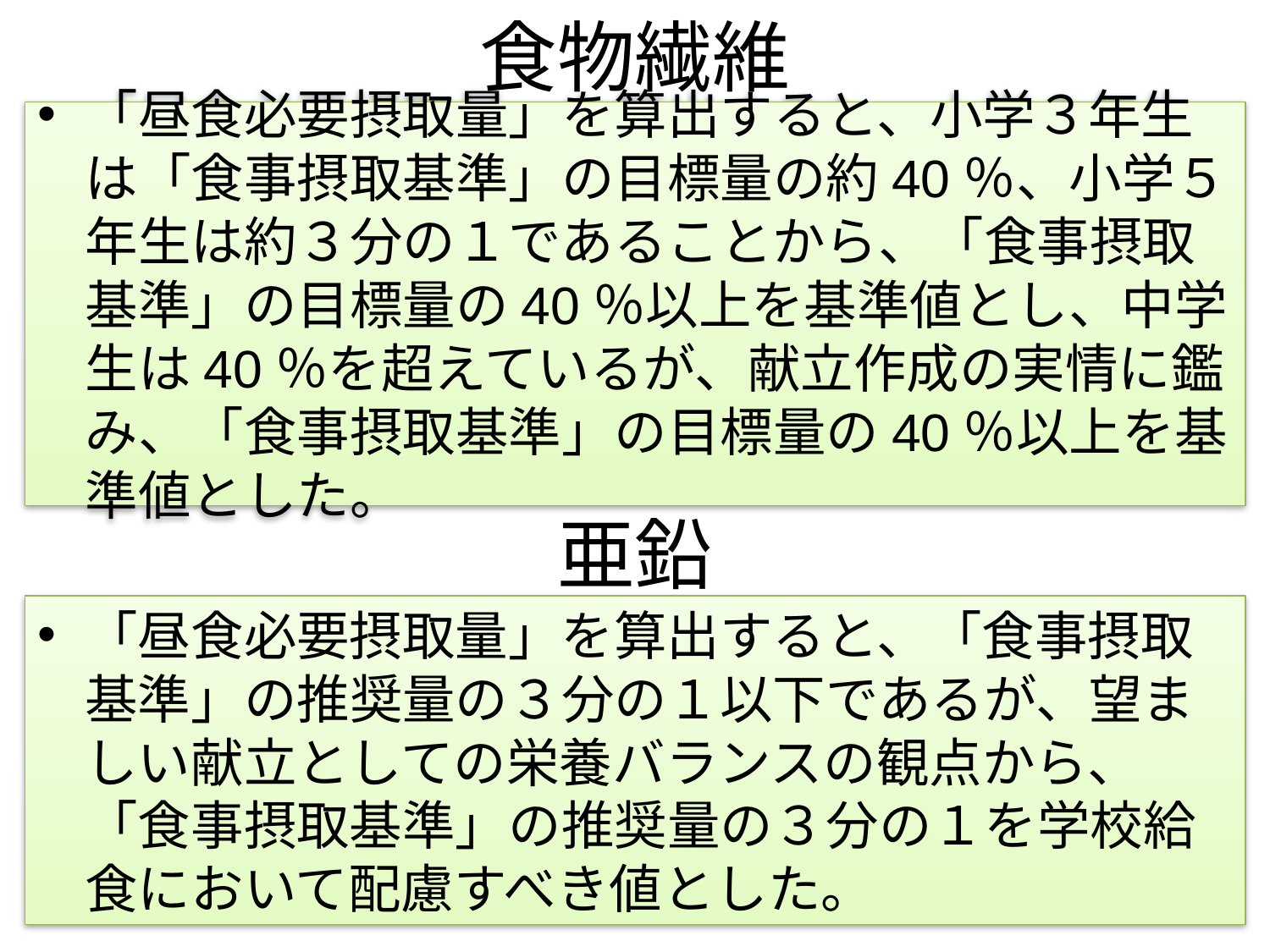

# 食物繊維
「昼食必要摂取量」を算出すると、小学３年生は「食事摂取基準」の目標量の約40％、小学５年生は約３分の１であることから、「食事摂取基準」の目標量の40％以上を基準値とし、中学生は40％を超えているが、献立作成の実情に鑑み、「食事摂取基準」の目標量の40％以上を基準値とした。
亜鉛
「昼食必要摂取量」を算出すると、「食事摂取基準」の推奨量の３分の１以下であるが、望ましい献立としての栄養バランスの観点から、「食事摂取基準」の推奨量の３分の１を学校給食において配慮すべき値とした。